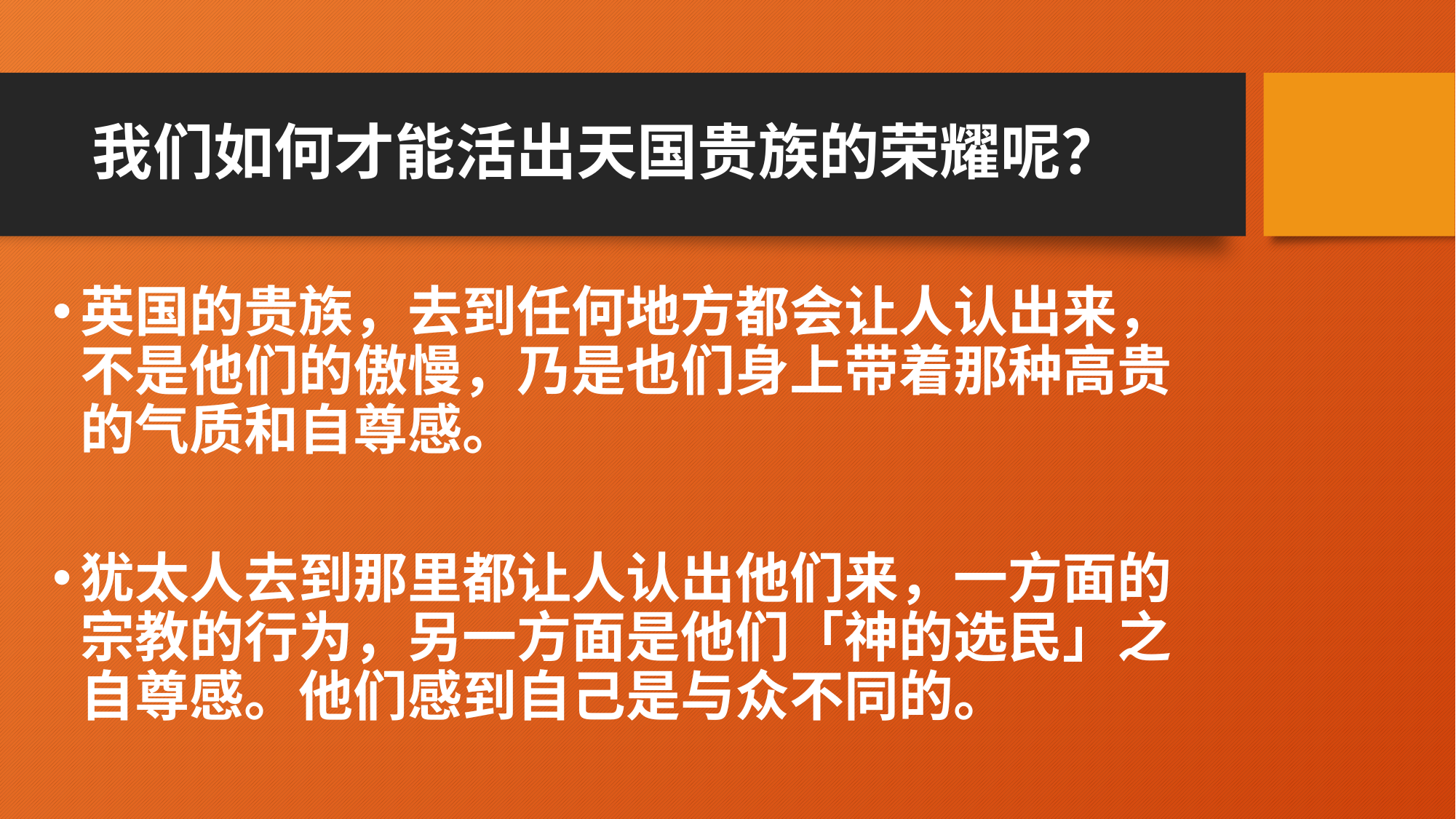

# 我们如何才能活出天国贵族的荣耀呢？
英国的贵族，去到任何地方都会让人认出来，不是他们的傲慢，乃是也们身上带着那种高贵的气质和自尊感。

犹太人去到那里都让人认出他们来，一方面的宗教的行为，另一方面是他们「神的选民」之自尊感。他们感到自己是与众不同的。